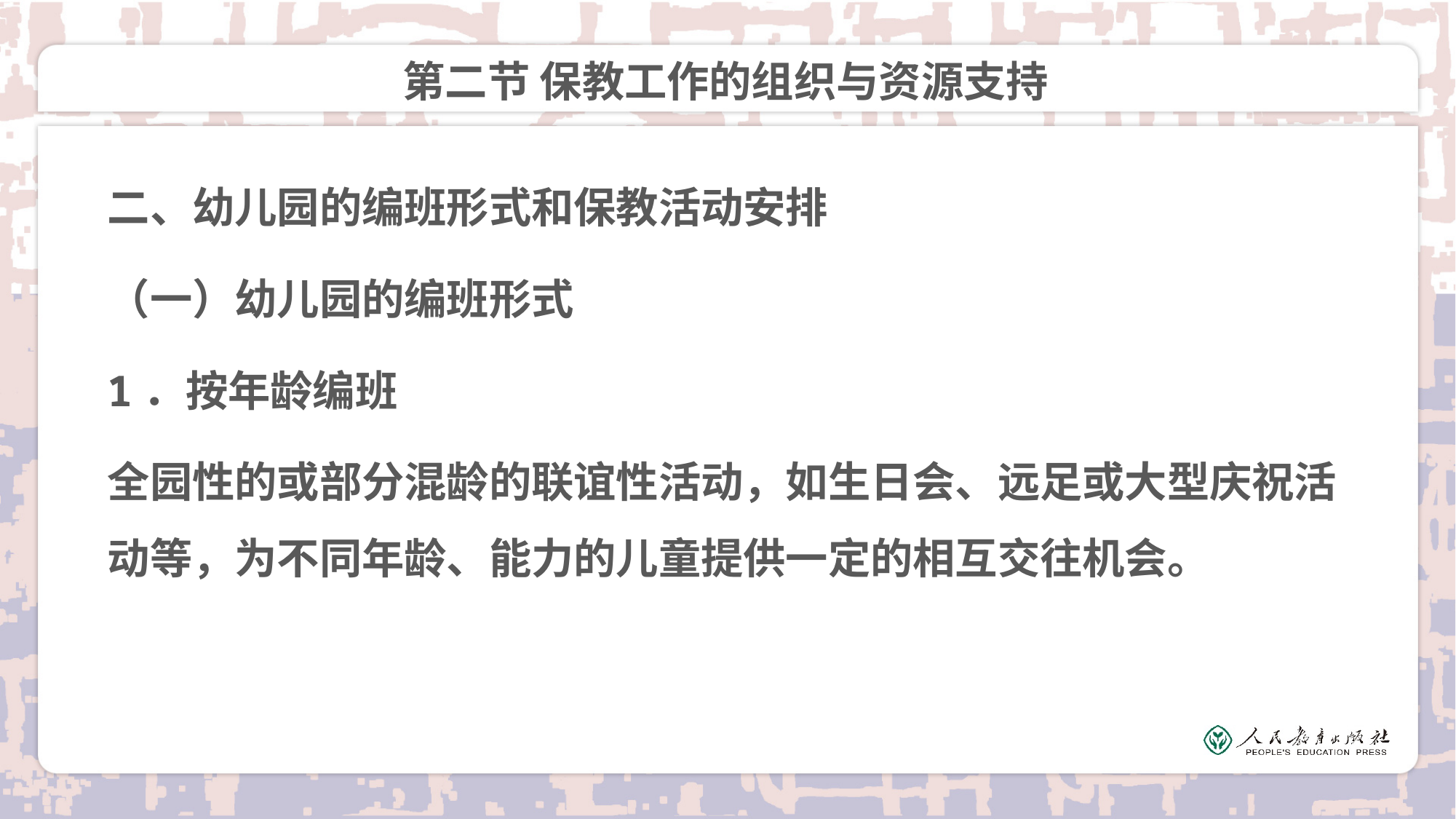

# 第二节 保教工作的组织与资源支持
二、幼儿园的编班形式和保教活动安排
（一）幼儿园的编班形式
1．按年龄编班
全园性的或部分混龄的联谊性活动，如生日会、远足或大型庆祝活动等，为不同年龄、能力的儿童提供一定的相互交往机会。